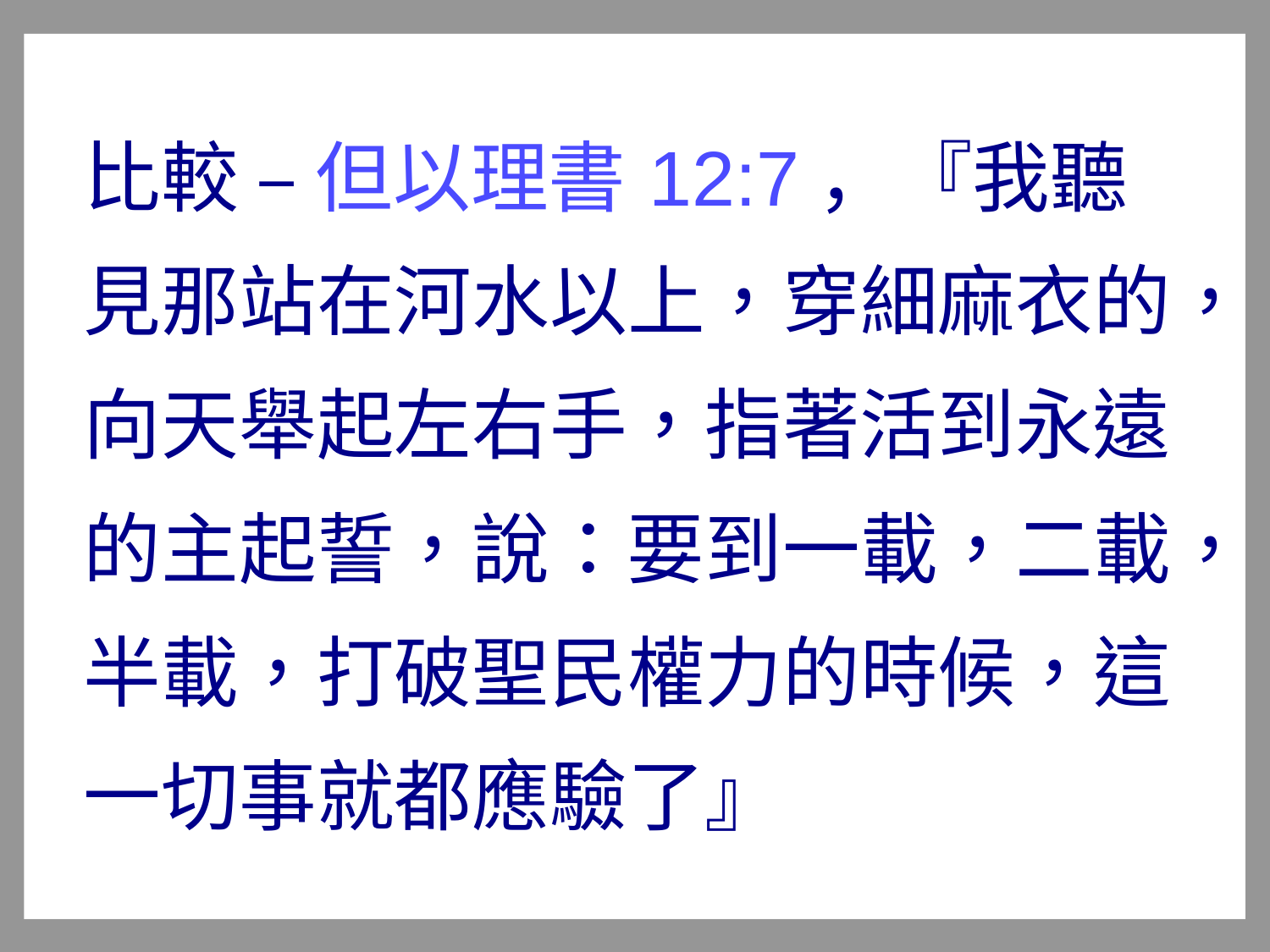

比較 – 但以理書12:7，『我聽見那站在河水以上，穿細麻衣的，向天舉起左右手，指著活到永遠的主起誓，說：要到一載，二載，半載，打破聖民權力的時候，這一切事就都應驗了』